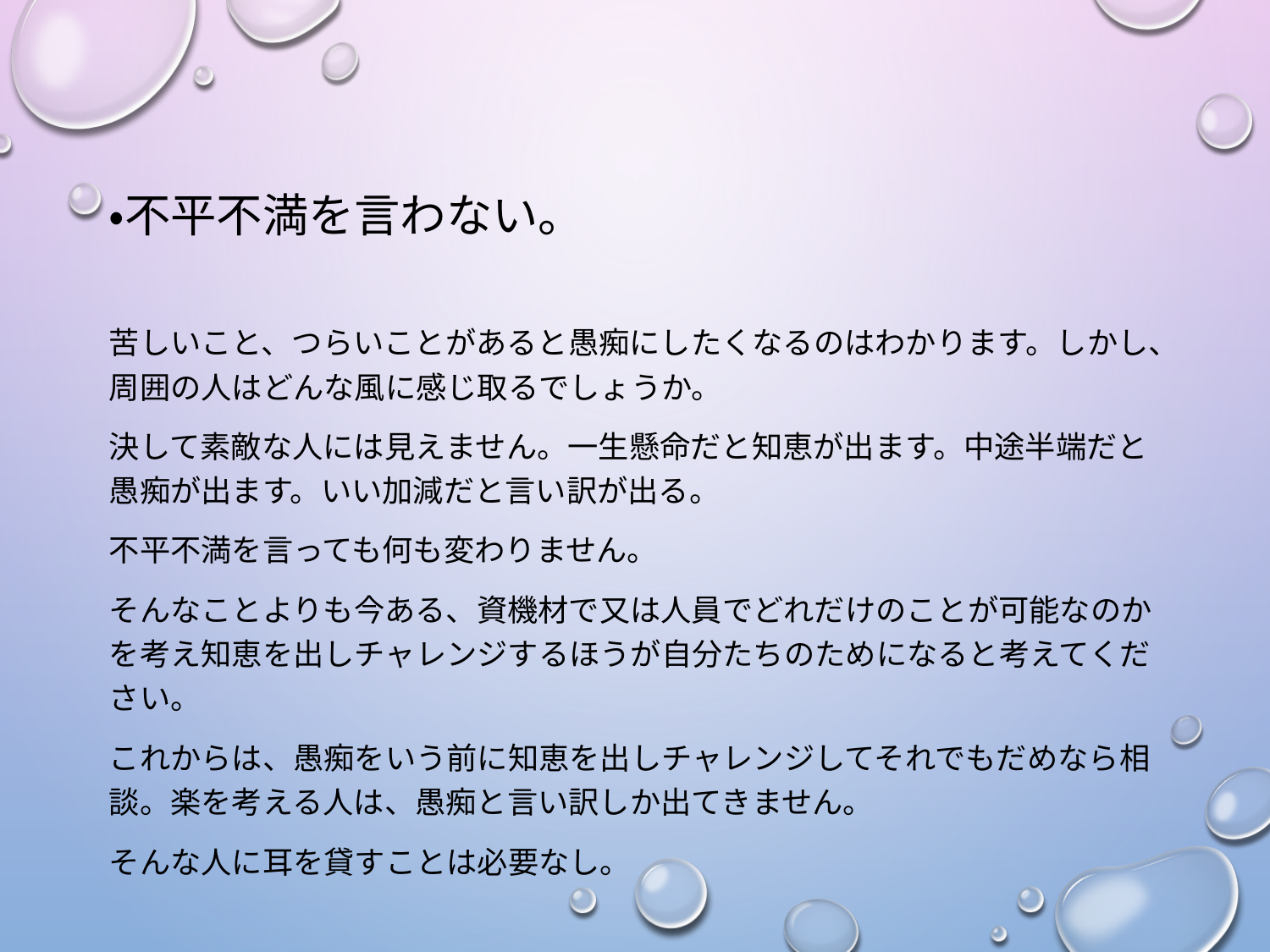

・不平不満を言わない。

苦しいこと、つらいことがあると愚痴にしたくなるのはわかります。しかし、周囲の人はどんな風に感じ取るでしょうか。
決して素敵な人には見えません。一生懸命だと知恵が出ます。中途半端だと愚痴が出ます。いい加減だと言い訳が出る。
不平不満を言っても何も変わりません。
そんなことよりも今ある、資機材で又は人員でどれだけのことが可能なのかを考え知恵を出しチャレンジするほうが自分たちのためになると考えてください。
これからは、愚痴をいう前に知恵を出しチャレンジしてそれでもだめなら相談。楽を考える人は、愚痴と言い訳しか出てきません。
そんな人に耳を貸すことは必要なし。